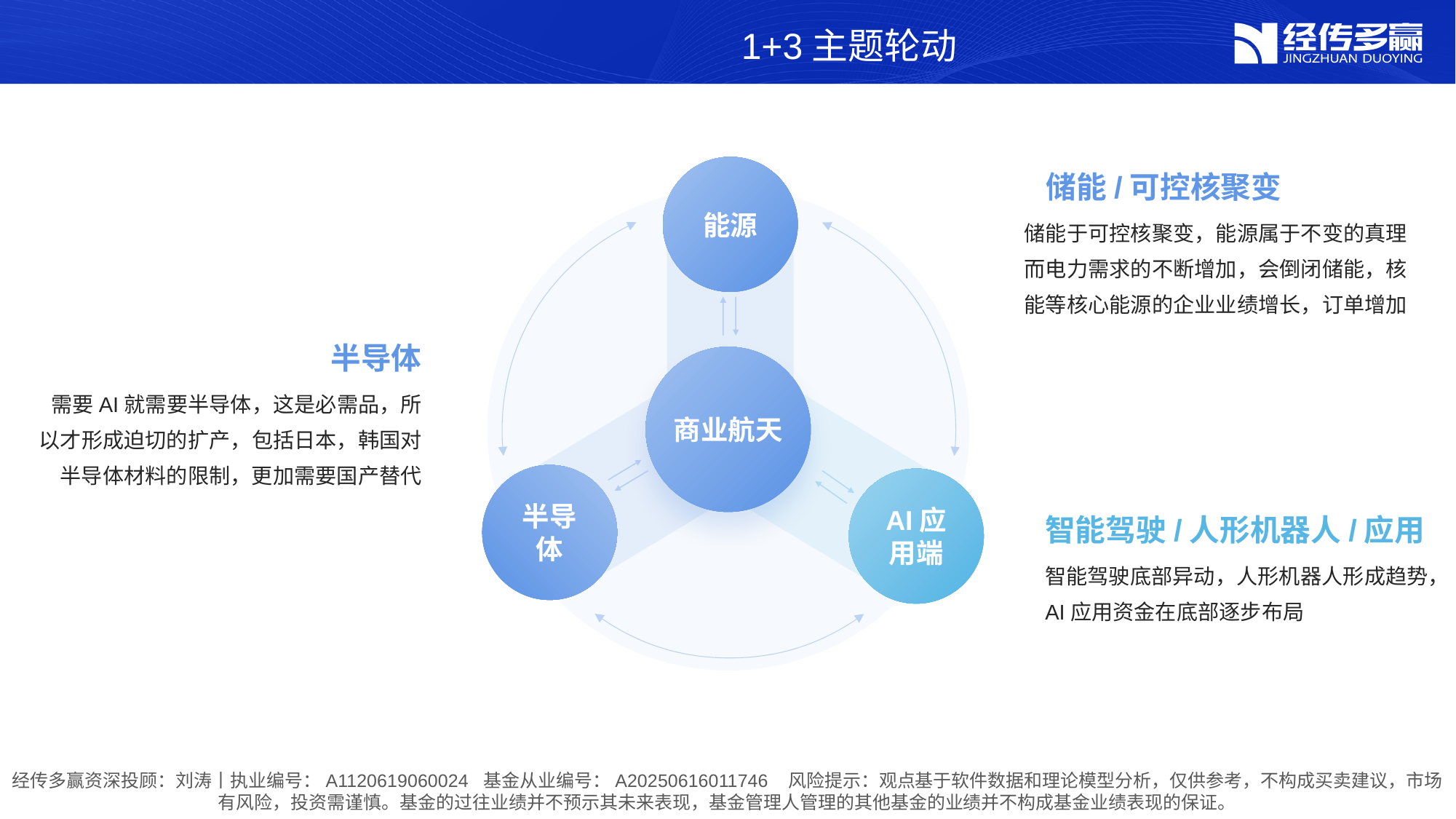

1+3主题轮动
储能/可控核聚变
能源

储能于可控核聚变，能源属于不变的真理
而电力需求的不断增加，会倒闭储能，核能等核心能源的企业业绩增长，订单增加

半导体
商业航天
需要AI就需要半导体，这是必需品，所以才形成迫切的扩产，包括日本，韩国对半导体材料的限制，更加需要国产替代

半导体
AI应用端
智能驾驶/人形机器人/应用
智能驾驶底部异动，人形机器人形成趋势，
AI应用资金在底部逐步布局